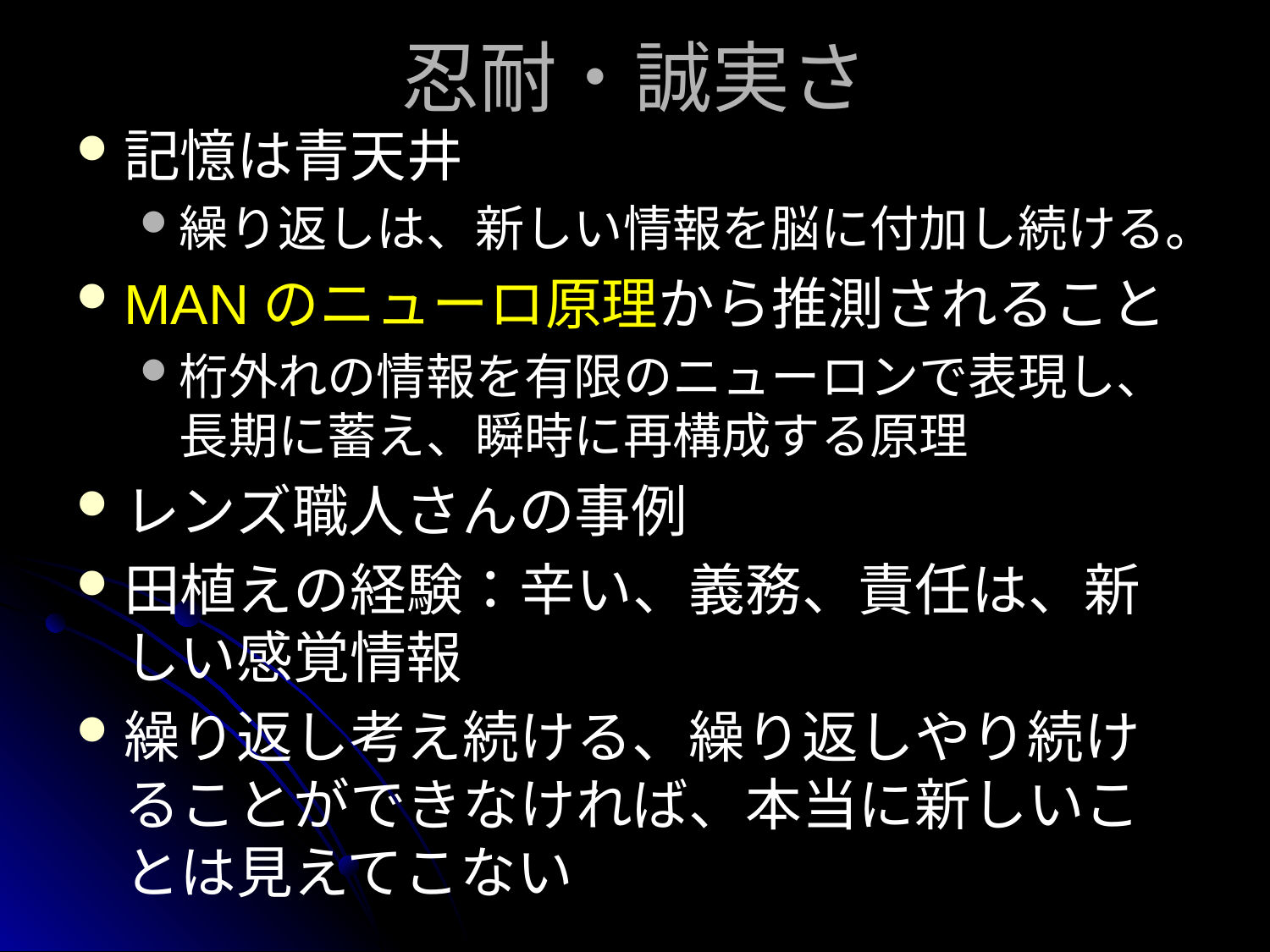

# 忍耐・誠実さ
記憶は青天井
繰り返しは、新しい情報を脳に付加し続ける。
MANのニューロ原理から推測されること
桁外れの情報を有限のニューロンで表現し、長期に蓄え、瞬時に再構成する原理
レンズ職人さんの事例
田植えの経験：辛い、義務、責任は、新しい感覚情報
繰り返し考え続ける、繰り返しやり続けることができなければ、本当に新しいことは見えてこない